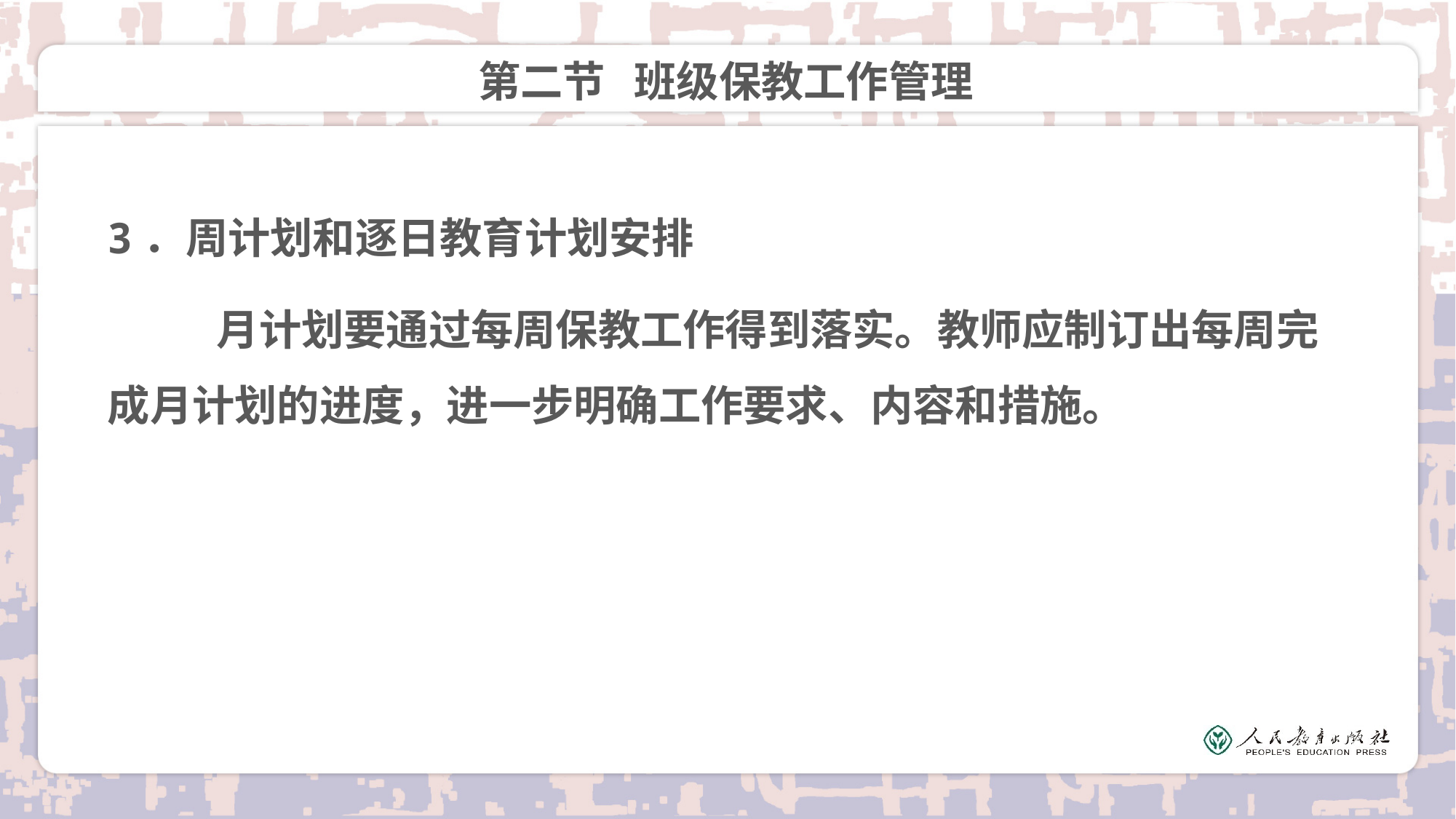

# 第二节   班级保教工作管理
3．周计划和逐日教育计划安排
	月计划要通过每周保教工作得到落实。教师应制订出每周完成月计划的进度，进一步明确工作要求、内容和措施。